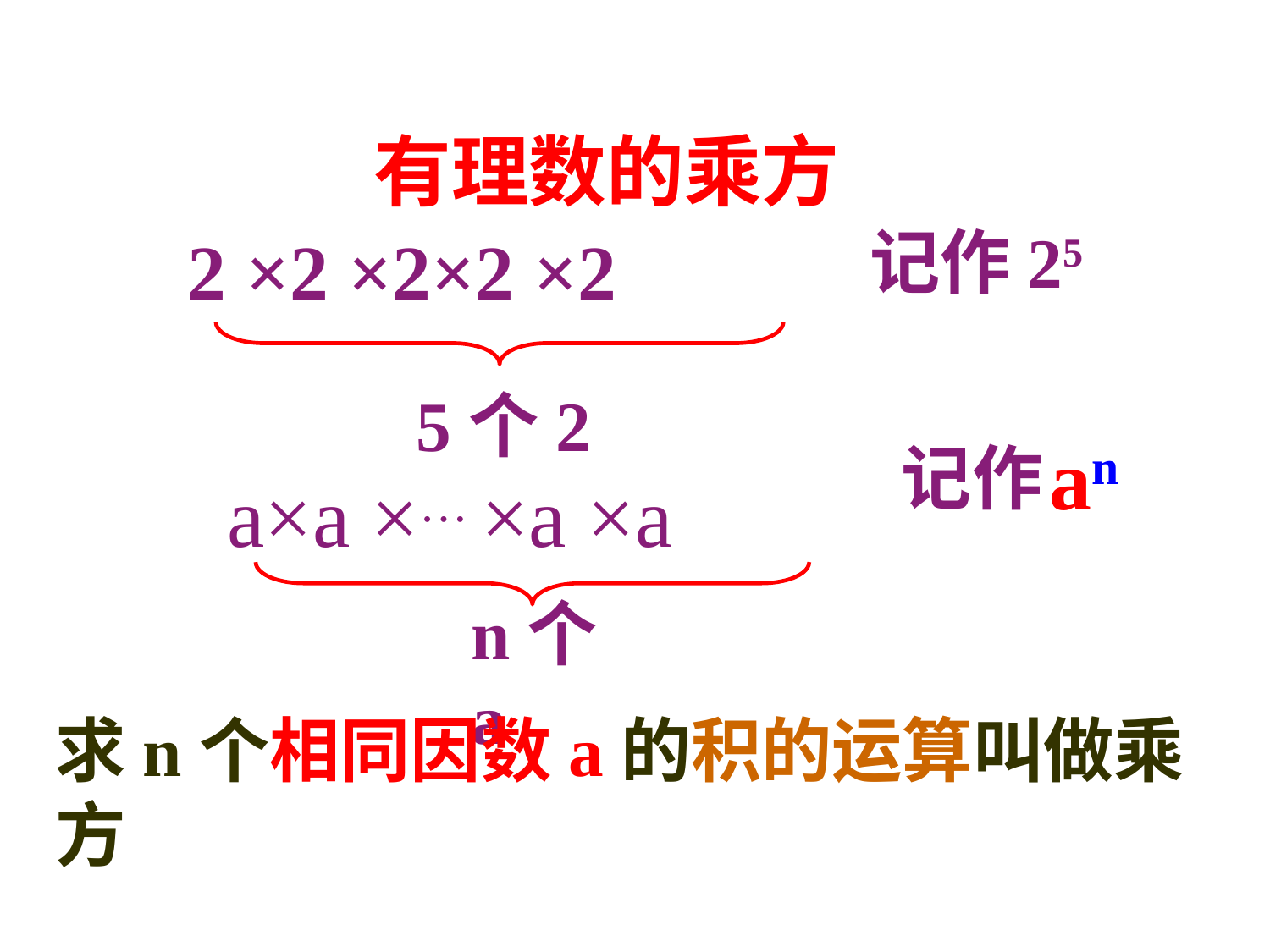

有理数的乘方
记作25
2 ×2 ×2×2 ×2

5个2
an
记作
a×a ×… ×a ×a

n个a
求n个相同因数a的积的运算叫做乘方